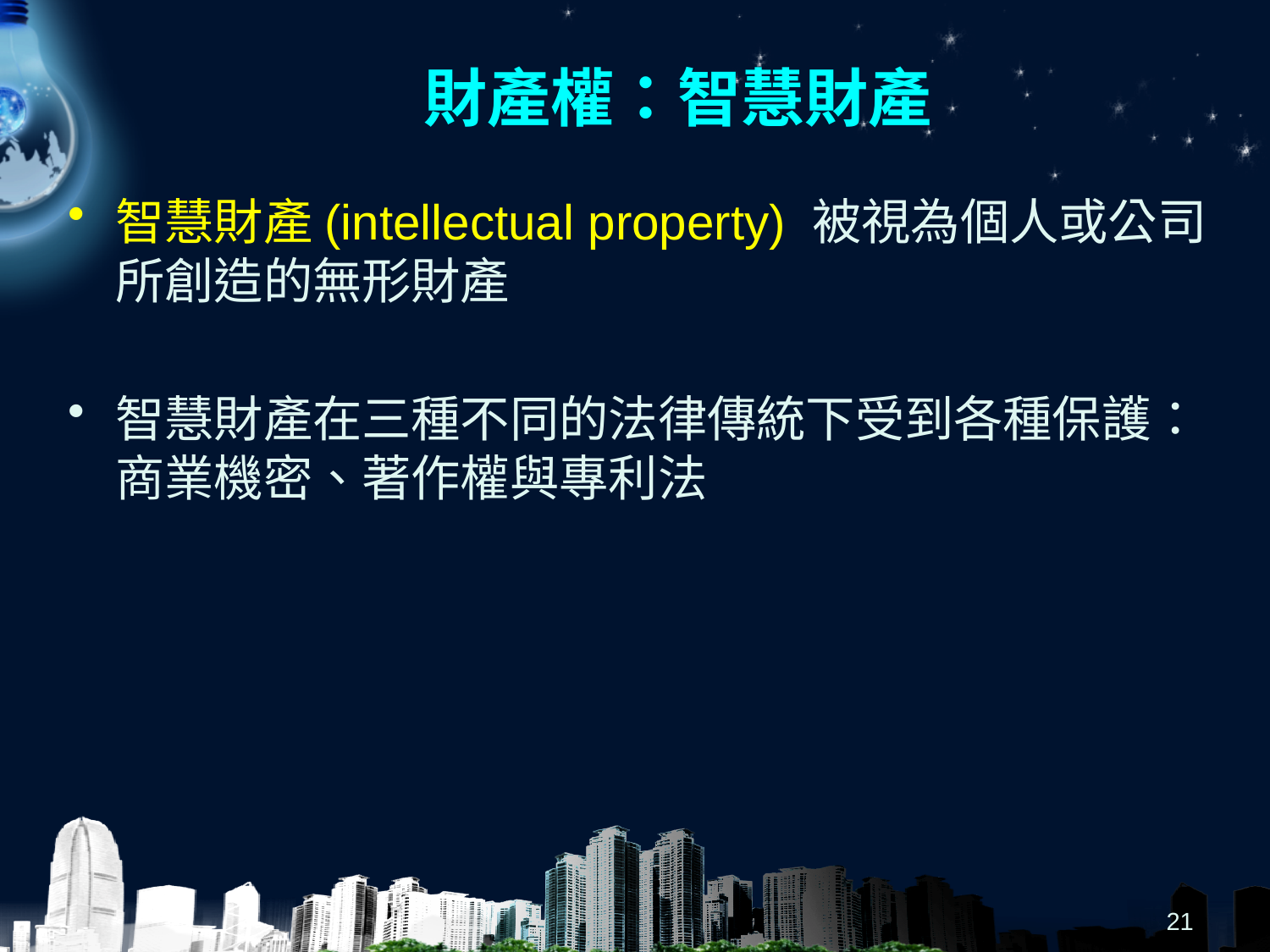

# 財產權：智慧財產
智慧財產(intellectual property) 被視為個人或公司所創造的無形財產

智慧財產在三種不同的法律傳統下受到各種保護：商業機密、著作權與專利法
21